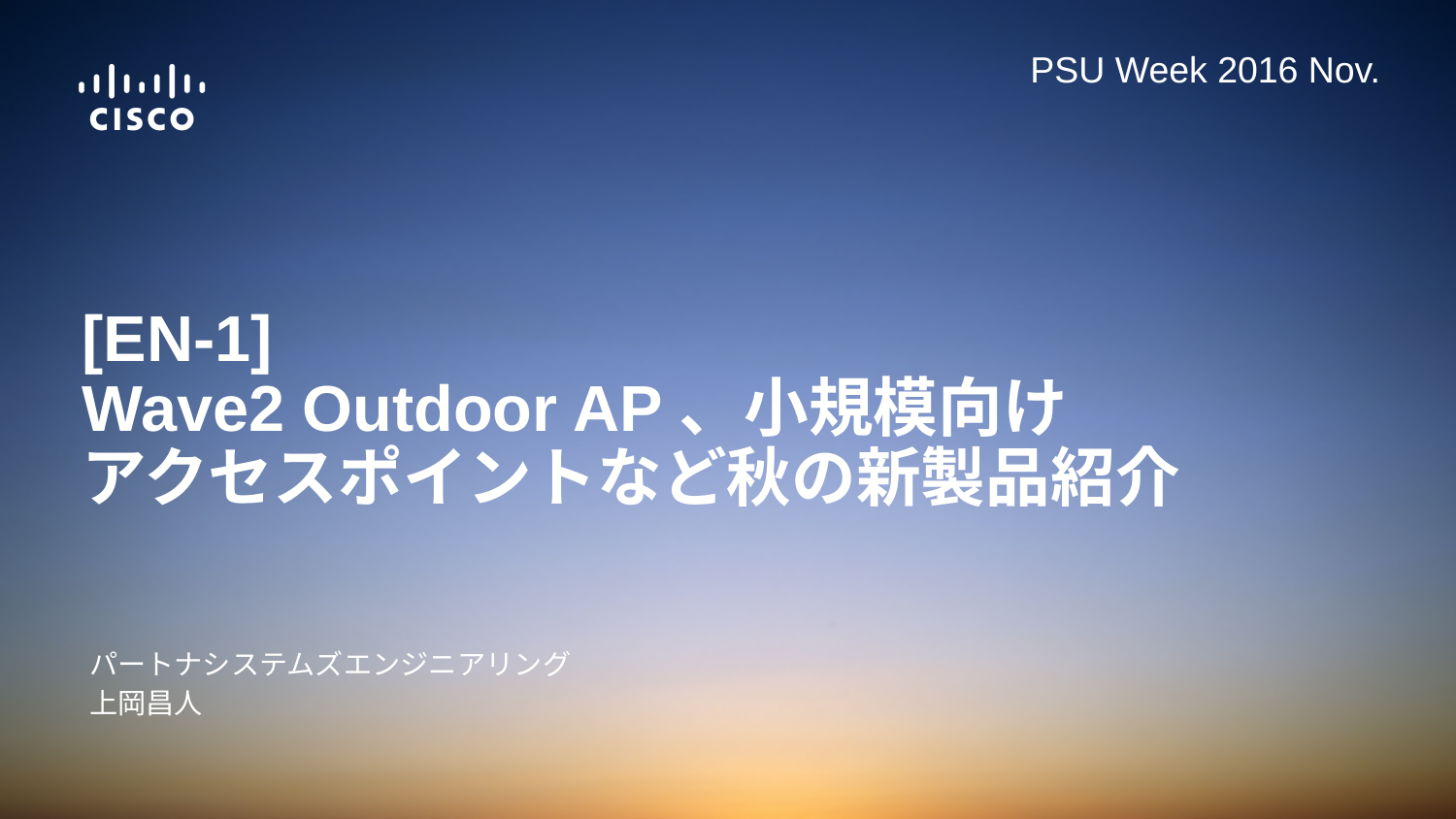

# [EN-1] Wave2 Outdoor AP、小規模向け アクセスポイントなど秋の新製品紹介

パートナシステムズエンジニアリング
上岡昌人